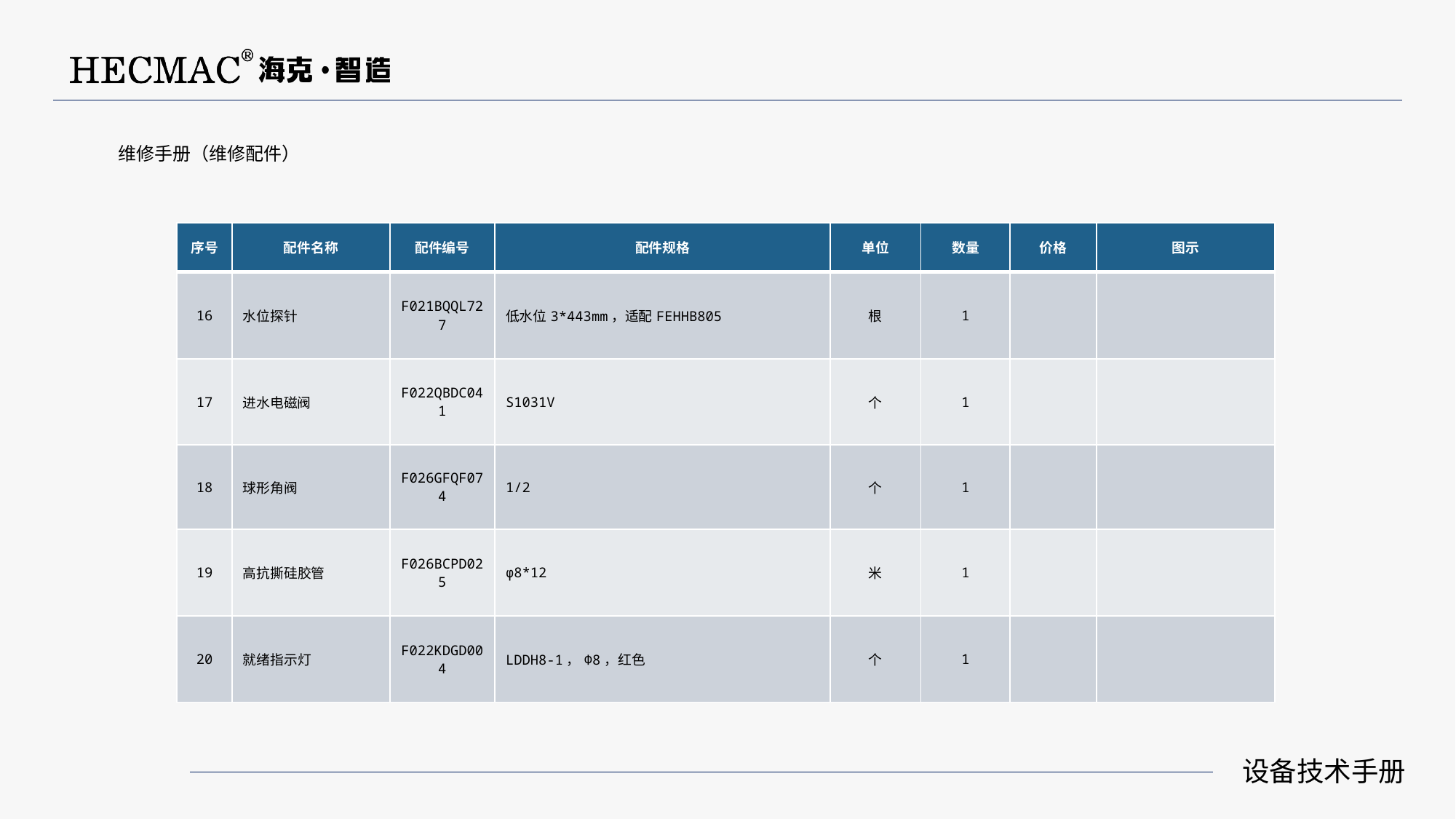

维修手册（维修配件）
| 序号 | 配件名称 | 配件编号 | 配件规格 | 单位 | 数量 | 价格 | 图示 |
| --- | --- | --- | --- | --- | --- | --- | --- |
| 16 | 水位探针 | F021BQQL727 | 低水位3\*443mm，适配FEHHB805 | 根 | 1 |  |  |
| 17 | 进水电磁阀 | F022QBDC041 | S1031V | 个 | 1 |  |  |
| 18 | 球形角阀 | F026GFQF074 | 1/2 | 个 | 1 |  |  |
| 19 | 高抗撕硅胶管 | F026BCPD025 | φ8\*12 | 米 | 1 |  |  |
| 20 | 就绪指示灯 | F022KDGD004 | LDDH8-1，Φ8，红色 | 个 | 1 |  |  |